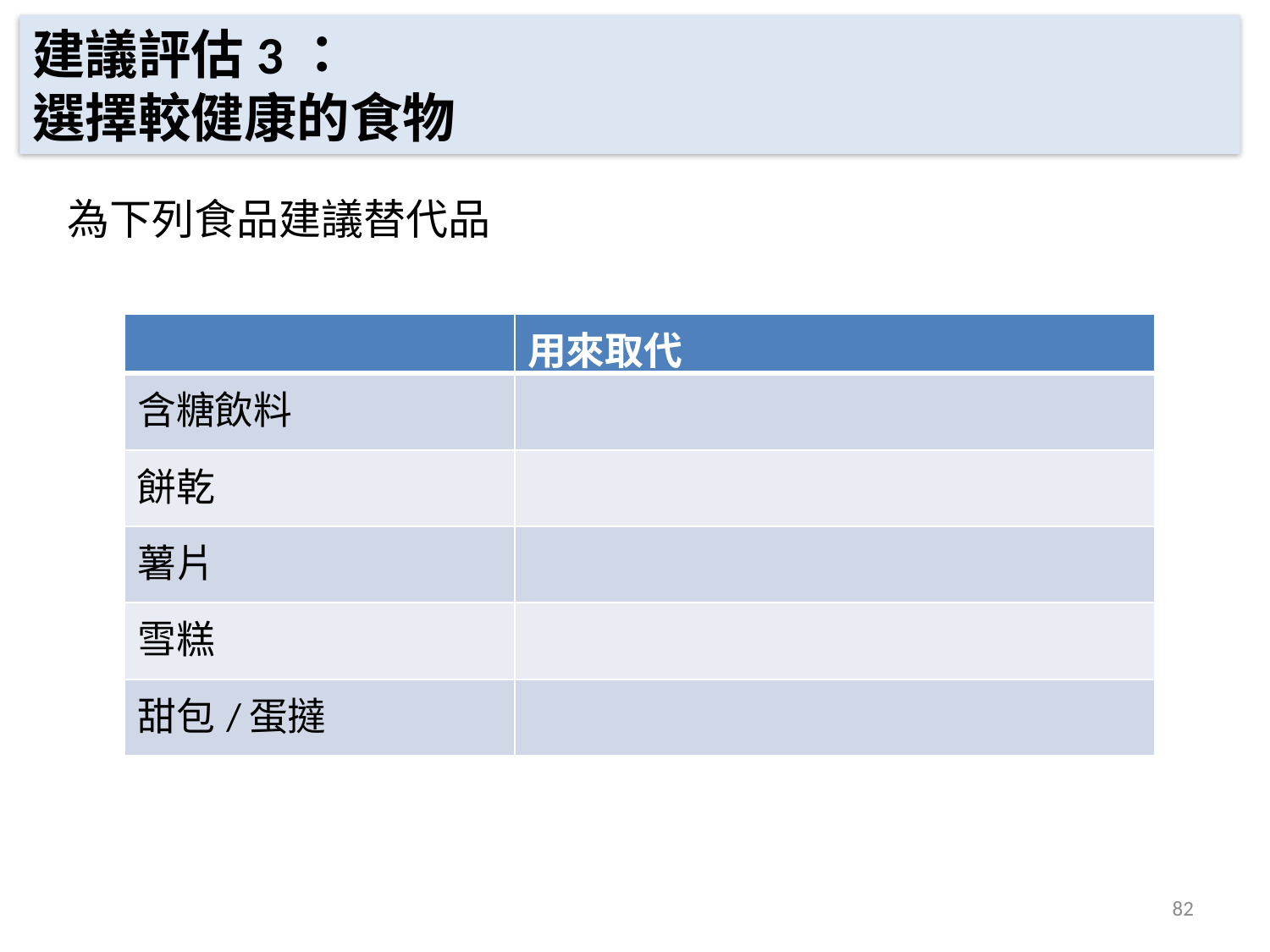

建議評估3：
選擇較健康的食物
為下列食品建議替代品
|  | 用來取代 |
| --- | --- |
| 含糖飲料 |  |
| 餅乾 |  |
| 薯片 |  |
| 雪糕 |  |
| 甜包/蛋撻 |  |
82